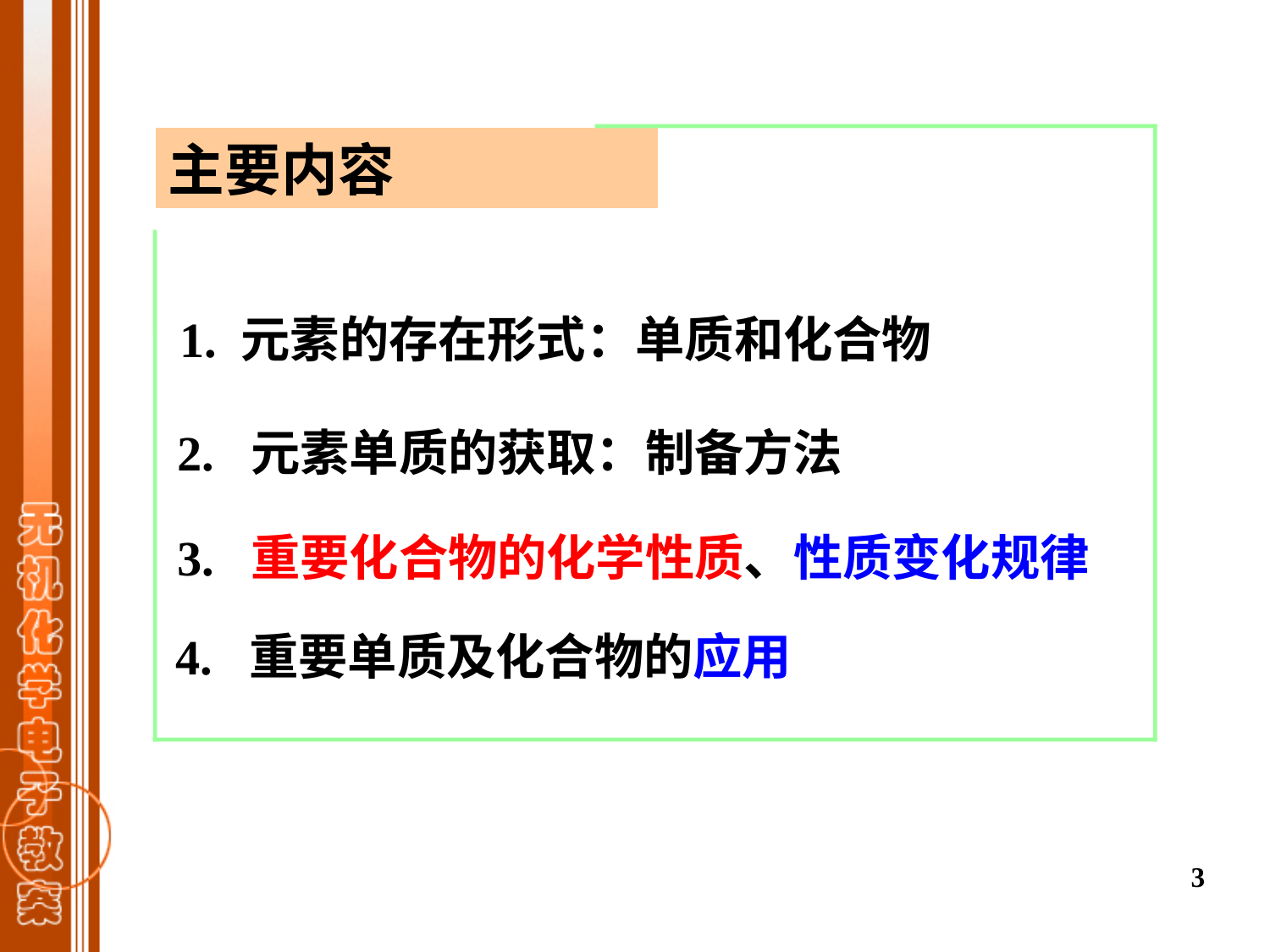

主要内容

 1. 元素的存在形式：单质和化合物
2.  元素单质的获取：制备方法
3.  重要化合物的化学性质、性质变化规律
4.  重要单质及化合物的应用
3